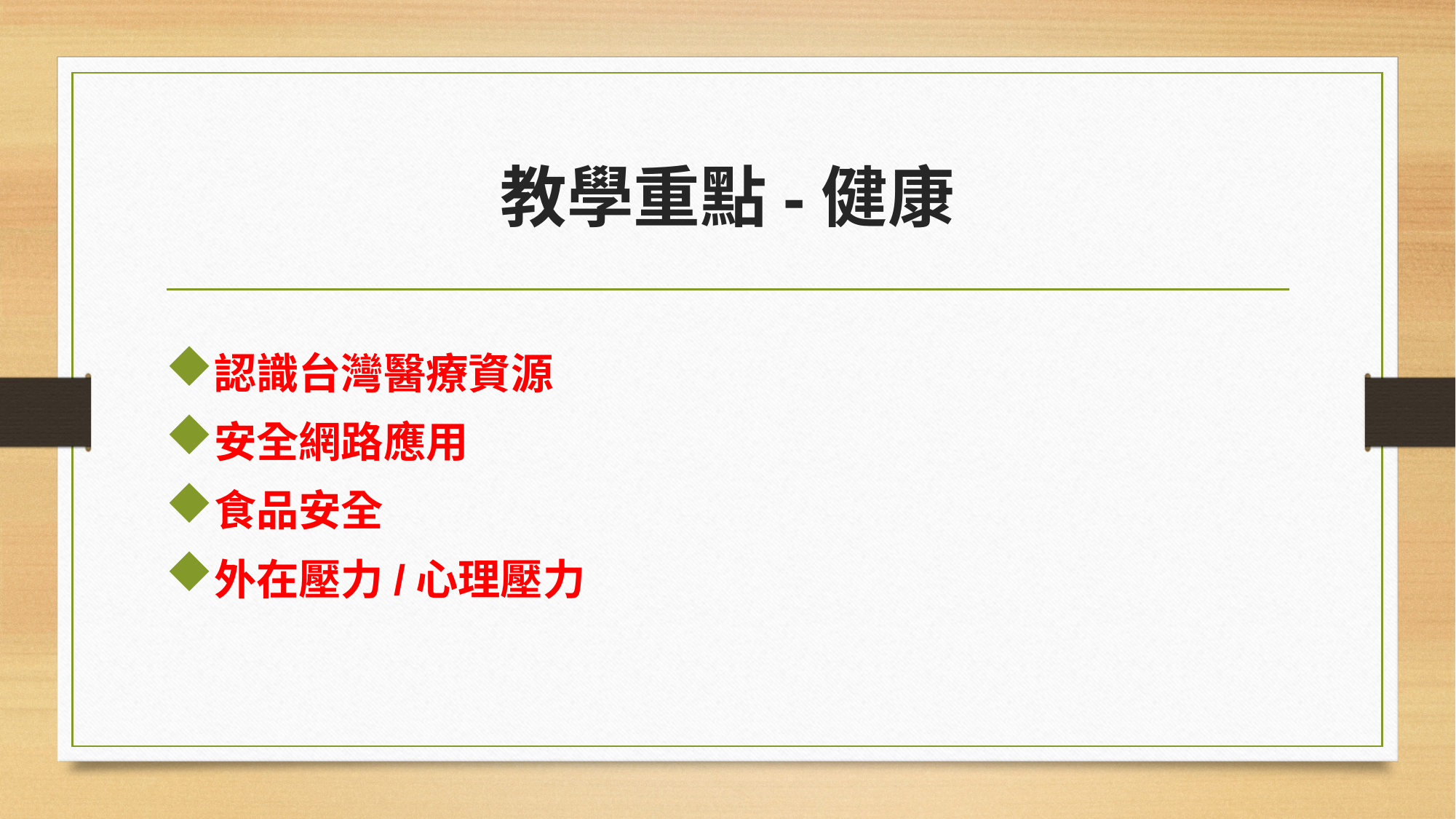

# 教學重點-健康

認識台灣醫療資源
安全網路應用
食品安全
外在壓力/心理壓力